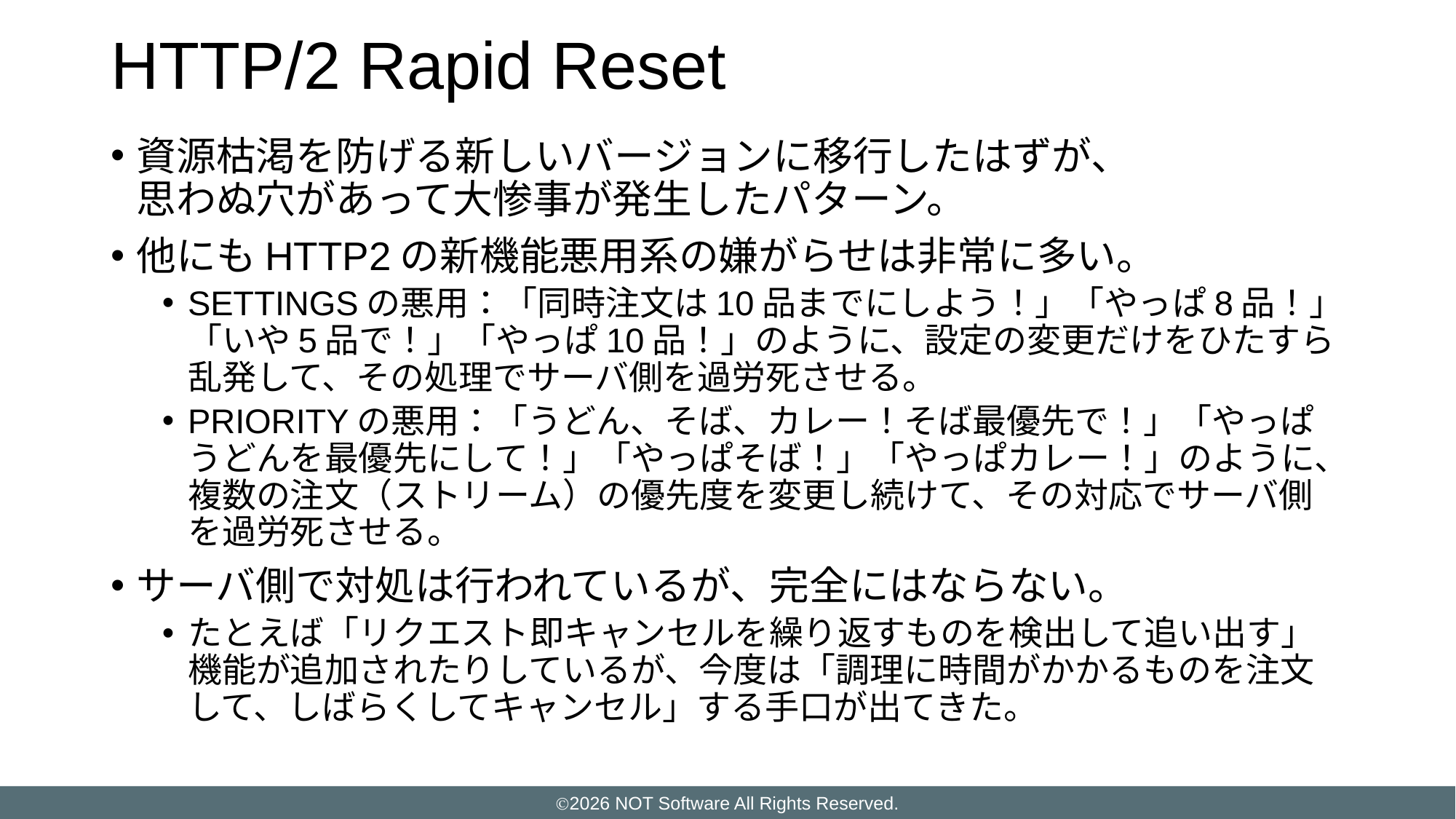

# HTTP/2 Rapid Reset
資源枯渇を防げる新しいバージョンに移行したはずが、
思わぬ穴があって大惨事が発生したパターン。
他にもHTTP2の新機能悪用系の嫌がらせは非常に多い。
SETTINGSの悪用：「同時注文は10品までにしよう！」「やっぱ8品！」「いや5品で！」「やっぱ10品！」のように、設定の変更だけをひたすら乱発して、その処理でサーバ側を過労死させる。
PRIORITYの悪用：「うどん、そば、カレー！そば最優先で！」「やっぱうどんを最優先にして！」「やっぱそば！」「やっぱカレー！」のように、複数の注文（ストリーム）の優先度を変更し続けて、その対応でサーバ側を過労死させる。
サーバ側で対処は行われているが、完全にはならない。
たとえば「リクエスト即キャンセルを繰り返すものを検出して追い出す」機能が追加されたりしているが、今度は「調理に時間がかかるものを注文して、しばらくしてキャンセル」する手口が出てきた。